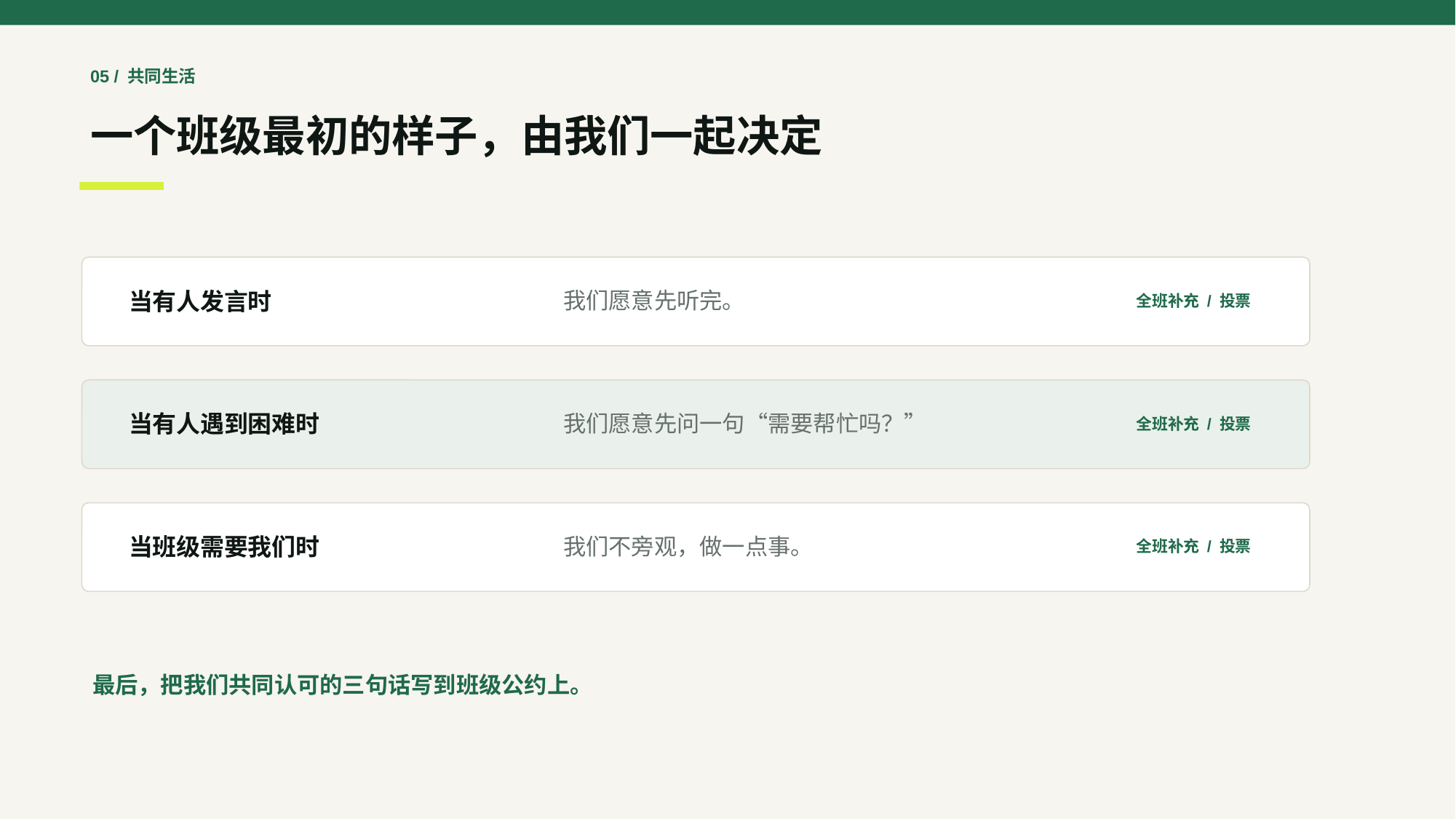

05 / 共同生活
一个班级最初的样子，由我们一起决定

当有人发言时
我们愿意先听完。
全班补充 / 投票

当有人遇到困难时
我们愿意先问一句“需要帮忙吗？”
全班补充 / 投票

当班级需要我们时
我们不旁观，做一点事。
全班补充 / 投票
最后，把我们共同认可的三句话写到班级公约上。